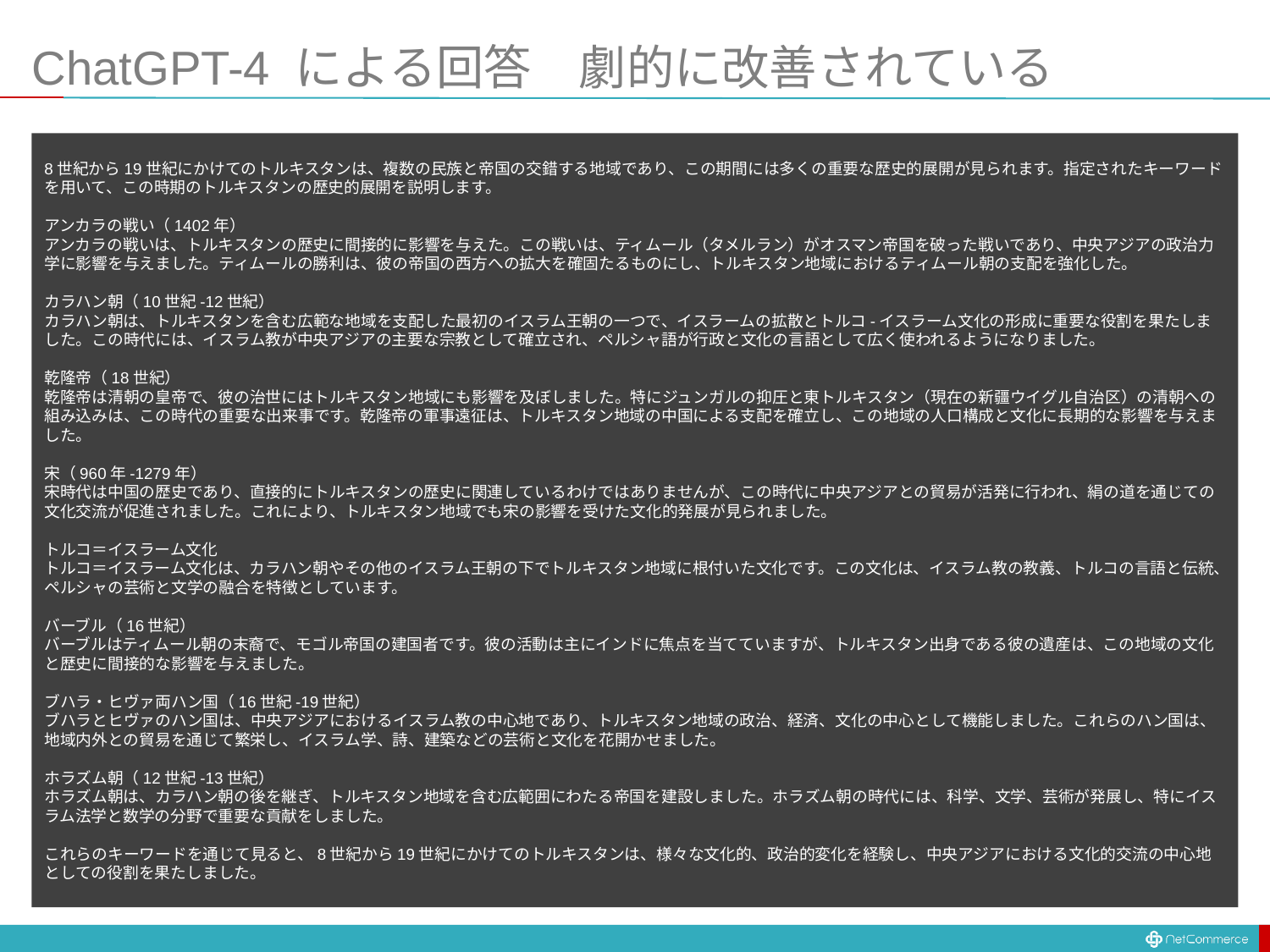

# ChatGPT-4 による回答　劇的に改善されている

8世紀から19世紀にかけてのトルキスタンは、複数の民族と帝国の交錯する地域であり、この期間には多くの重要な歴史的展開が見られます。指定されたキーワードを用いて、この時期のトルキスタンの歴史的展開を説明します。

アンカラの戦い（1402年）
アンカラの戦いは、トルキスタンの歴史に間接的に影響を与えた。この戦いは、ティムール（タメルラン）がオスマン帝国を破った戦いであり、中央アジアの政治力学に影響を与えました。ティムールの勝利は、彼の帝国の西方への拡大を確固たるものにし、トルキスタン地域におけるティムール朝の支配を強化した。

カラハン朝（10世紀-12世紀）
カラハン朝は、トルキスタンを含む広範な地域を支配した最初のイスラム王朝の一つで、イスラームの拡散とトルコ-イスラーム文化の形成に重要な役割を果たしました。この時代には、イスラム教が中央アジアの主要な宗教として確立され、ペルシャ語が行政と文化の言語として広く使われるようになりました。

乾隆帝（18世紀）
乾隆帝は清朝の皇帝で、彼の治世にはトルキスタン地域にも影響を及ぼしました。特にジュンガルの抑圧と東トルキスタン（現在の新疆ウイグル自治区）の清朝への組み込みは、この時代の重要な出来事です。乾隆帝の軍事遠征は、トルキスタン地域の中国による支配を確立し、この地域の人口構成と文化に長期的な影響を与えました。

宋（960年-1279年）
宋時代は中国の歴史であり、直接的にトルキスタンの歴史に関連しているわけではありませんが、この時代に中央アジアとの貿易が活発に行われ、絹の道を通じての文化交流が促進されました。これにより、トルキスタン地域でも宋の影響を受けた文化的発展が見られました。

トルコ＝イスラーム文化
トルコ＝イスラーム文化は、カラハン朝やその他のイスラム王朝の下でトルキスタン地域に根付いた文化です。この文化は、イスラム教の教義、トルコの言語と伝統、ペルシャの芸術と文学の融合を特徴としています。

バーブル（16世紀）
バーブルはティムール朝の末裔で、モゴル帝国の建国者です。彼の活動は主にインドに焦点を当てていますが、トルキスタン出身である彼の遺産は、この地域の文化と歴史に間接的な影響を与えました。

ブハラ・ヒヴァ両ハン国（16世紀-19世紀）
ブハラとヒヴァのハン国は、中央アジアにおけるイスラム教の中心地であり、トルキスタン地域の政治、経済、文化の中心として機能しました。これらのハン国は、地域内外との貿易を通じて繁栄し、イスラム学、詩、建築などの芸術と文化を花開かせました。

ホラズム朝（12世紀-13世紀）
ホラズム朝は、カラハン朝の後を継ぎ、トルキスタン地域を含む広範囲にわたる帝国を建設しました。ホラズム朝の時代には、科学、文学、芸術が発展し、特にイスラム法学と数学の分野で重要な貢献をしました。

これらのキーワードを通じて見ると、8世紀から19世紀にかけてのトルキスタンは、様々な文化的、政治的変化を経験し、中央アジアにおける文化的交流の中心地としての役割を果たしました。